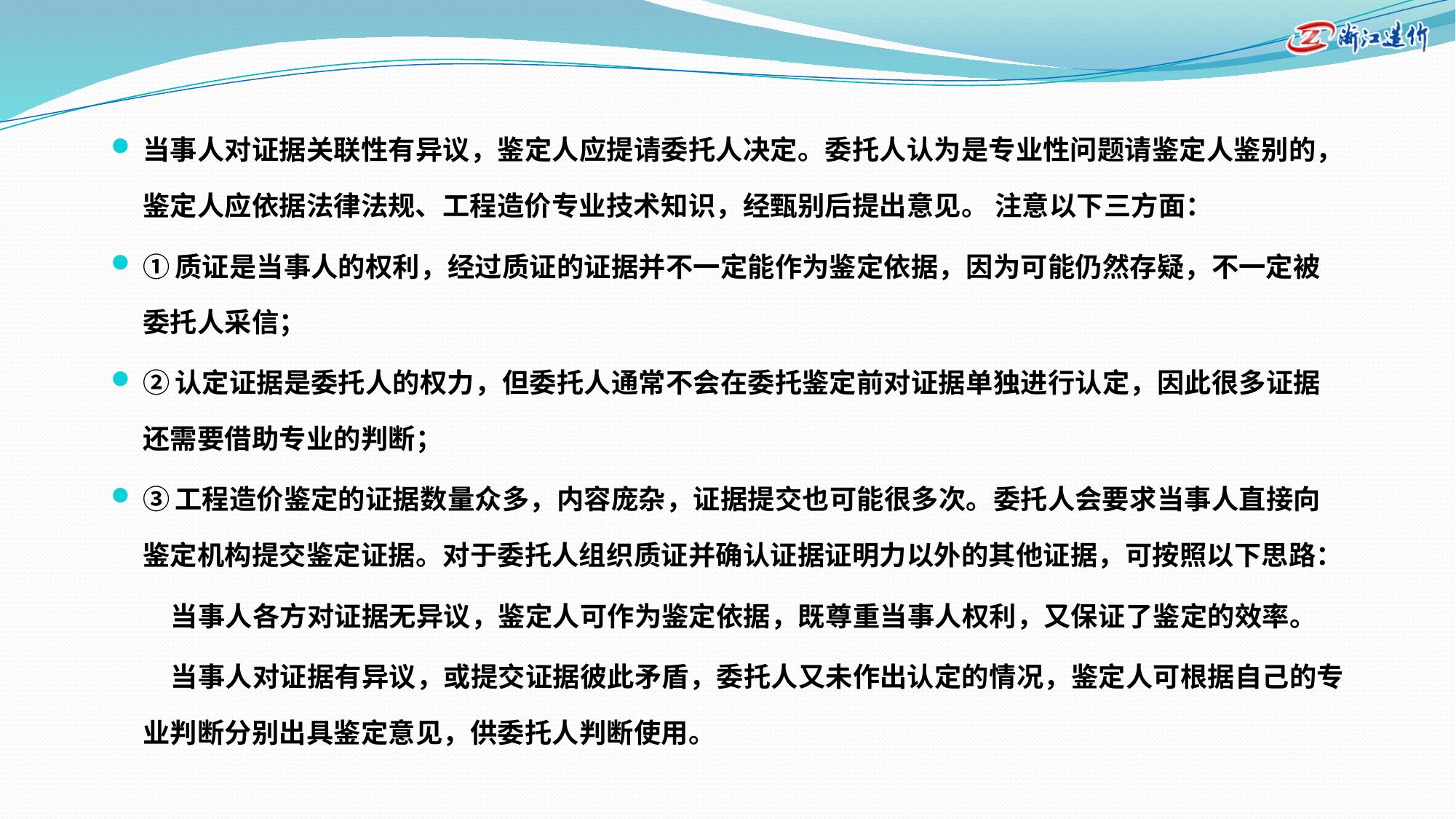

当事人对证据关联性有异议，鉴定人应提请委托人决定。委托人认为是专业性问题请鉴定人鉴别的，鉴定人应依据法律法规、工程造价专业技术知识，经甄别后提出意见。 注意以下三方面：
①质证是当事人的权利，经过质证的证据并不一定能作为鉴定依据，因为可能仍然存疑，不一定被委托人采信；
②认定证据是委托人的权力，但委托人通常不会在委托鉴定前对证据单独进行认定，因此很多证据还需要借助专业的判断；
③工程造价鉴定的证据数量众多，内容庞杂，证据提交也可能很多次。委托人会要求当事人直接向鉴定机构提交鉴定证据。对于委托人组织质证并确认证据证明力以外的其他证据，可按照以下思路：
         当事人各方对证据无异议，鉴定人可作为鉴定依据，既尊重当事人权利，又保证了鉴定的效率。
         当事人对证据有异议，或提交证据彼此矛盾，委托人又未作出认定的情况，鉴定人可根据自己的专业判断分别出具鉴定意见，供委托人判断使用。